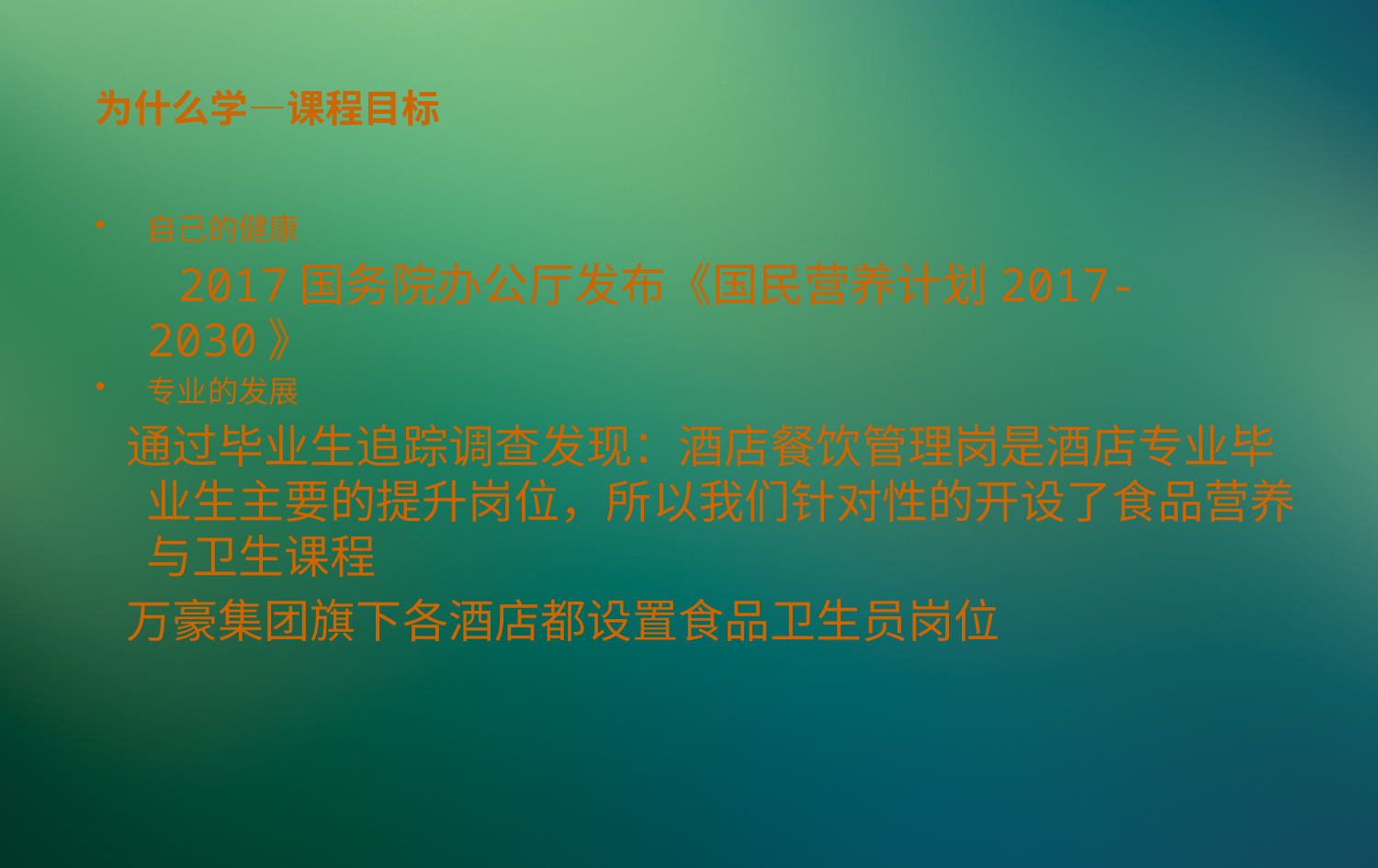

# 为什么学—课程目标
自己的健康
   2017国务院办公厅发布《国民营养计划2017-2030》
专业的发展
  通过毕业生追踪调查发现：酒店餐饮管理岗是酒店专业毕业生主要的提升岗位，所以我们针对性的开设了食品营养与卫生课程
  万豪集团旗下各酒店都设置食品卫生员岗位